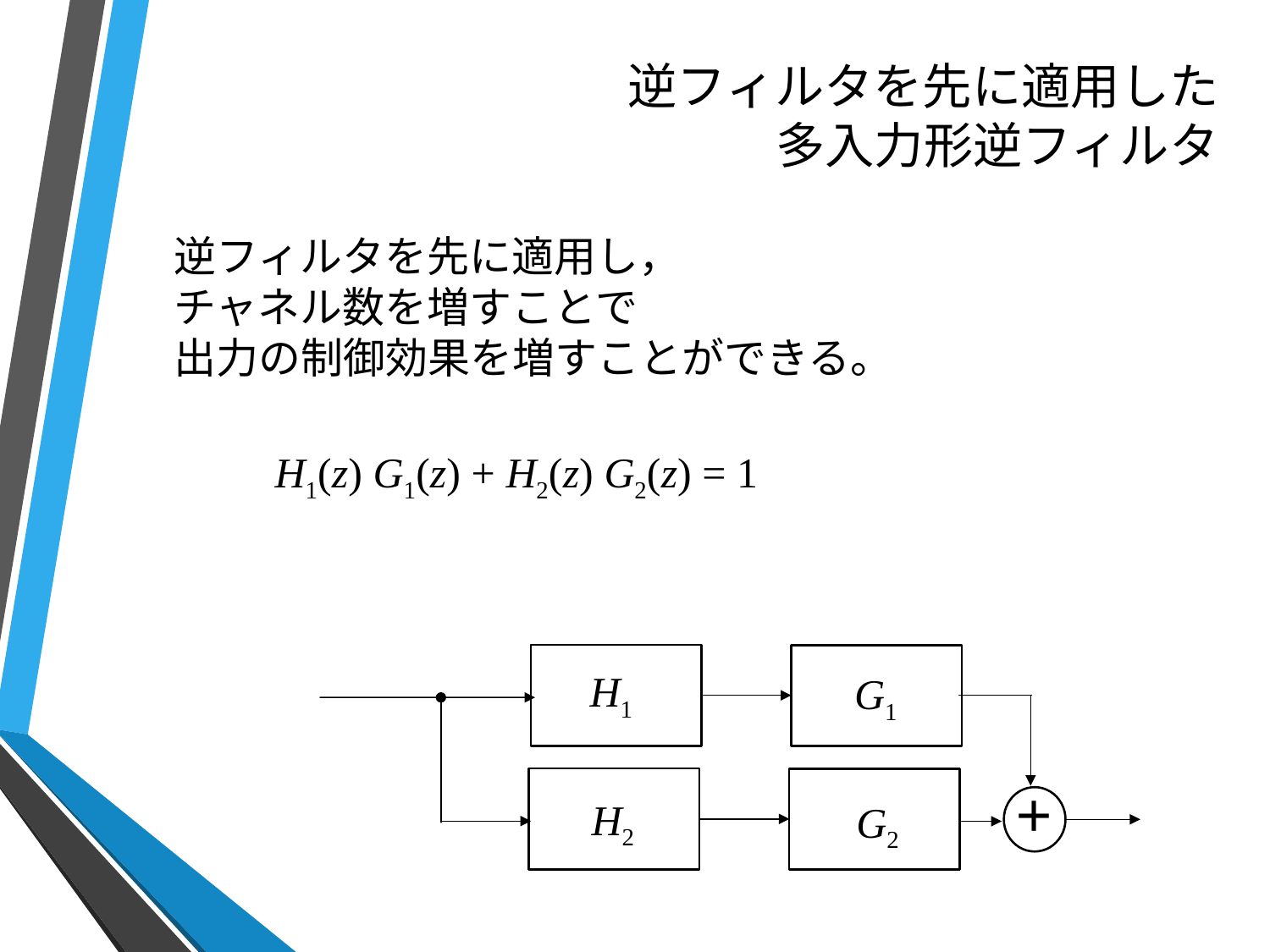

# 逆フィルタを先に適用した 多入力形逆フィルタ
逆フィルタを先に適用し，
チャネル数を増すことで
出力の制御効果を増すことができる。
　　H1(z) G1(z) + H2(z) G2(z) = 1

 H1
 G1

 H2
＋
 G2